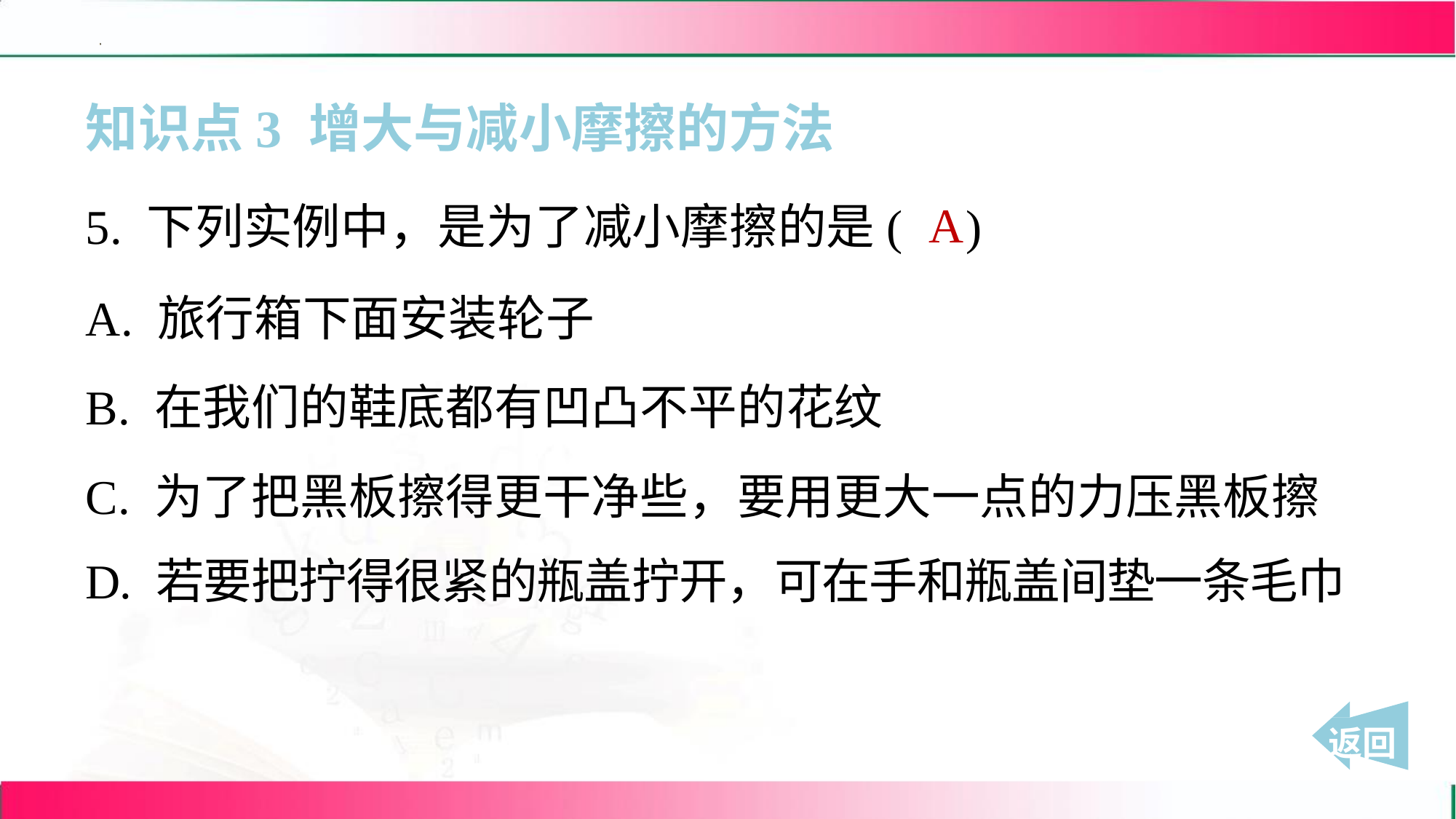

知识点3 增大与减小摩擦的方法
A
5. 下列实例中，是为了减小摩擦的是(     )
A. 旅行箱下面安装轮子
B. 在我们的鞋底都有凹凸不平的花纹
C. 为了把黑板擦得更干净些，要用更大一点的力压黑板擦
D. 若要把拧得很紧的瓶盖拧开，可在手和瓶盖间垫一条毛巾
 返回